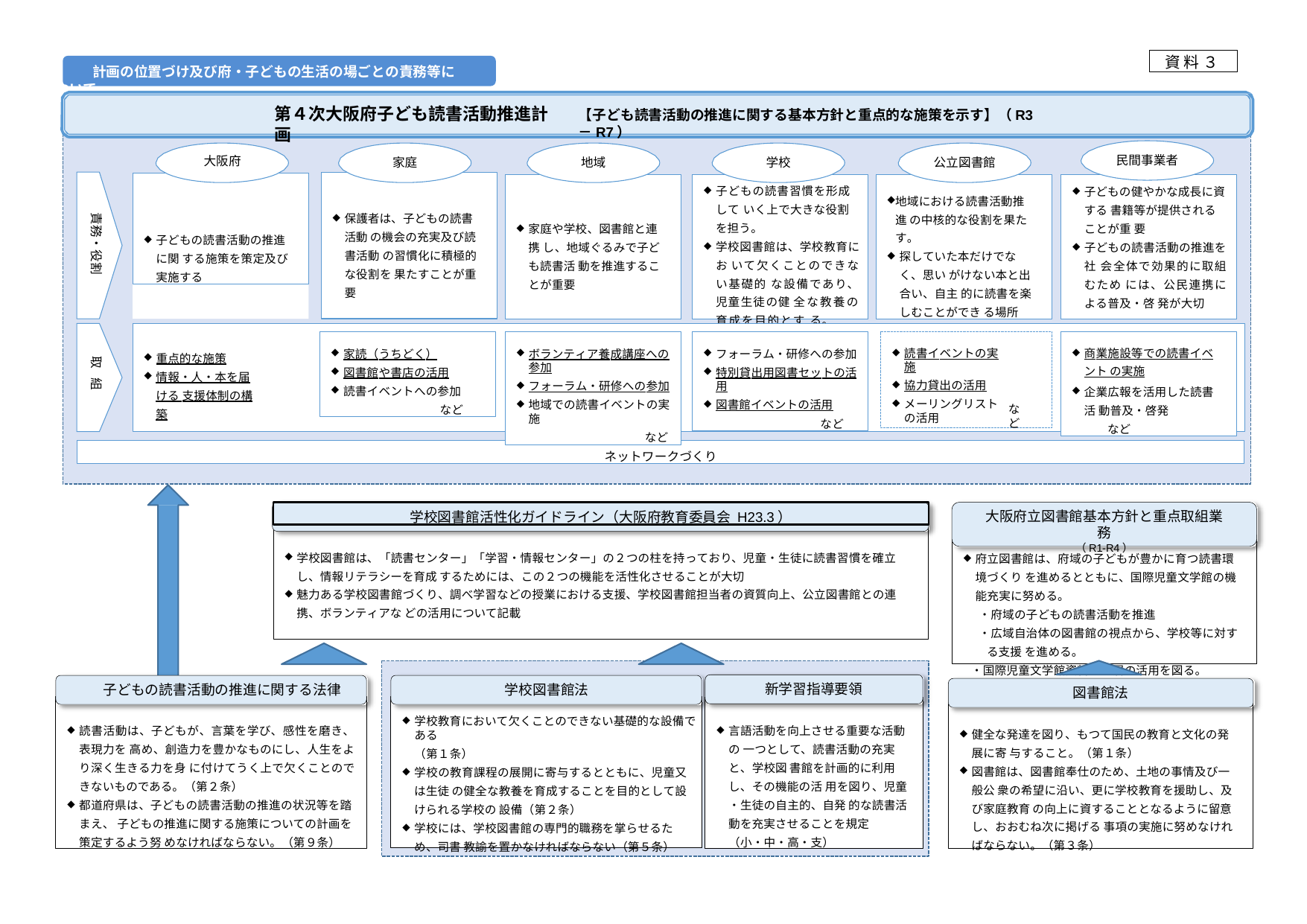

資 料 ３

 	計画の位置づけ及び府・子どもの生活の場ごとの責務等について

第４次大阪府子ども読書活動推進計画
【子ども読書活動の推進に関する基本方針と重点的な施策を示す】（R3－R7）

民間事業者
大阪府
家庭
地域
学校
公立図書館

子どもの読書活動の推進に関 する施策を策定及び実施する

子どもの読書習慣を形成して いく上で大きな役割を担う。
学校図書館は、学校教育にお いて欠くことのできない基礎的 な設備であり、児童生徒の健 全な教養の育成を目的とす る。
子どもの健やかな成長に資する 書籍等が提供されることが重 要
子どもの読書活動の推進を社 会全体で効果的に取組むため には、公民連携による普及・啓 発が大切
地域における読書活動推進 の中核的な役割を果たす。
探していた本だけでなく、思い がけない本と出合い、自主 的に読書を楽しむことができ る場所
保護者は、子どもの読書活動 の機会の充実及び読書活動 の習慣化に積極的な役割を 果たすことが重要
責務・役割
家庭や学校、図書館と連携 し、地域ぐるみで子ども読書活 動を推進することが重要

家読（うちどく）
図書館や書店の活用
読書イベントへの参加
など

ボランティア養成講座への参加
フォーラム・研修への参加
地域での読書イベントの実施
など

フォーラム・研修への参加
特別貸出用図書セットの活用
図書館イベントの活用
など

商業施設等での読書イベント の実施
企業広報を活用した読書活 動普及・啓発	など
読書イベントの実施
協力貸出の活用
メーリングリストの活用
重点的な施策
情報・人・本を届ける 支援体制の構築
取   組
など
ネットワークづくり

学校図書館活性化ガイドライン（大阪府教育委員会 H23.3）

大阪府立図書館基本方針と重点取組業務
（R1-R4）

学校図書館は、「読書センター」「学習・情報センター」の２つの柱を持っており、児童・生徒に読書習慣を確立し、情報リテラシーを育成 するためには、この２つの機能を活性化させることが大切
魅力ある学校図書館づくり、調べ学習などの授業における支援、学校図書館担当者の資質向上、公立図書館との連携、ボランティアな どの活用について記載
府立図書館は、府域の子どもが豊かに育つ読書環境づくり を進めるとともに、国際児童文学館の機能充実に努める。
・府域の子どもの読書活動を推進
・広域自治体の図書館の視点から、学校等に対する支援 を進める。
・国際児童文学館資料の一層の活用を図る。

新学習指導要領

子どもの読書活動の推進に関する法律
学校図書館法

図書館法

学校教育において欠くことのできない基礎的な設備である
（第１条）
学校の教育課程の展開に寄与するとともに、児童又は生徒 の健全な教養を育成することを目的として設けられる学校の 設備（第２条）
学校には、学校図書館の専門的職務を掌らせるため、司書 教諭を置かなければならない（第５条）
読書活動は、子どもが、言葉を学び、感性を磨き、表現力を 高め、創造力を豊かなものにし、人生をより深く生きる力を身 に付けてうく上で欠くことのできないものである。（第２条）
都道府県は、子どもの読書活動の推進の状況等を踏まえ、 子どもの推進に関する施策についての計画を策定するよう努 めなければならない。（第９条）
言語活動を向上させる重要な活動の 一つとして、読書活動の充実と、学校図 書館を計画的に利用し、その機能の活 用を図り、児童・生徒の自主的、自発 的な読書活動を充実させることを規定
（小・中・高・支）
健全な発達を図り、もつて国民の教育と文化の発展に寄 与すること。（第１条）
図書館は、図書館奉仕のため、土地の事情及び一般公 衆の希望に沿い、更に学校教育を援助し、及び家庭教育 の向上に資することとなるように留意し、おおむね次に掲げる 事項の実施に努めなければならない。（第３条）